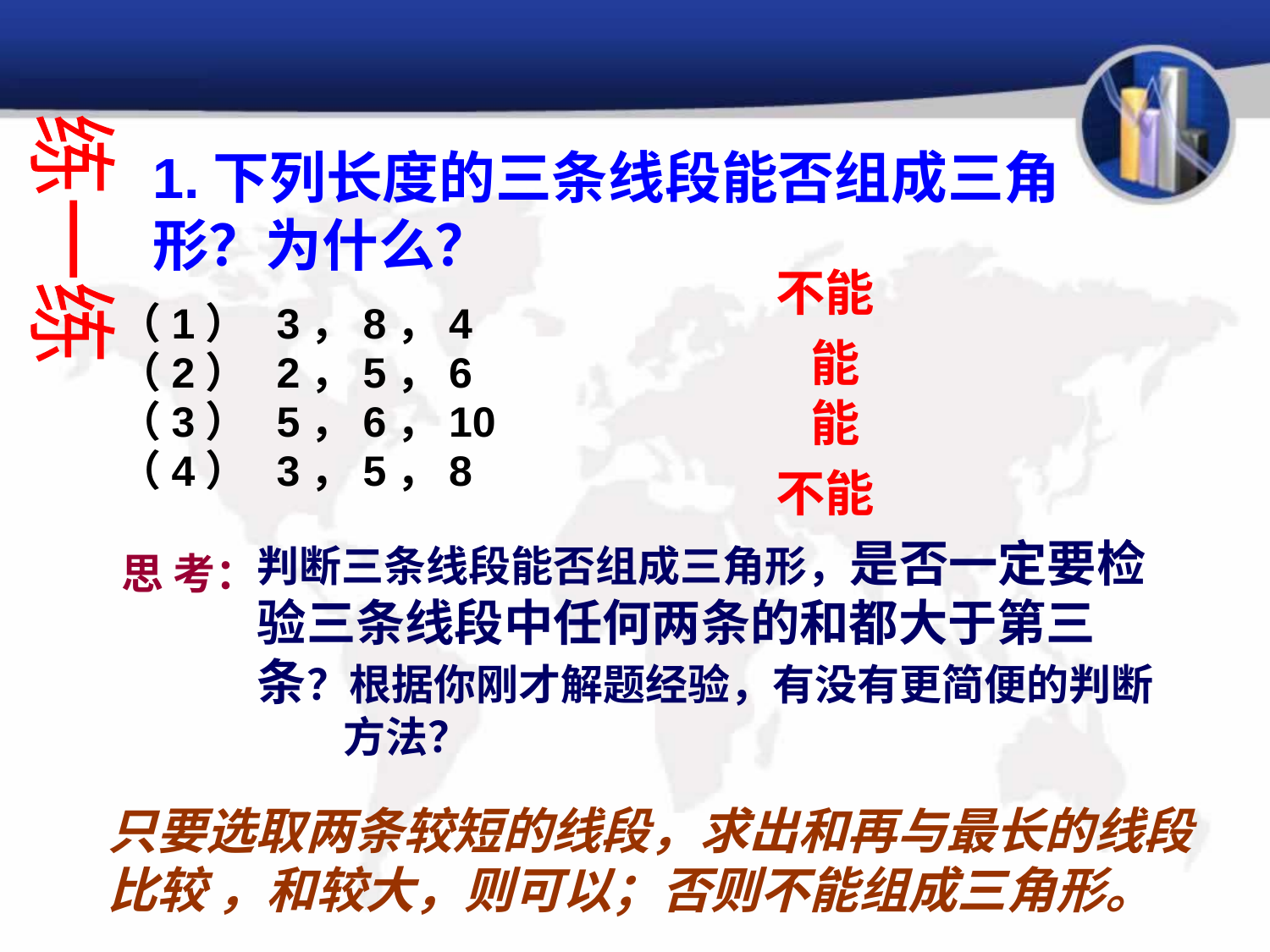

# 1.下列长度的三条线段能否组成三角形？为什么？
练一练
不能
（1）  3，8，4
（2）  2，5，6
（3）  5，6，10
（4）  3，5，8
能
能
不能
判断三条线段能否组成三角形，是否一定要检验三条线段中任何两条的和都大于第三条？根据你刚才解题经验，有没有更简便的判断           方法？
思 考：
只要选取两条较短的线段，求出和再与最长的线段比较 ，和较大，则可以；否则不能组成三角形。